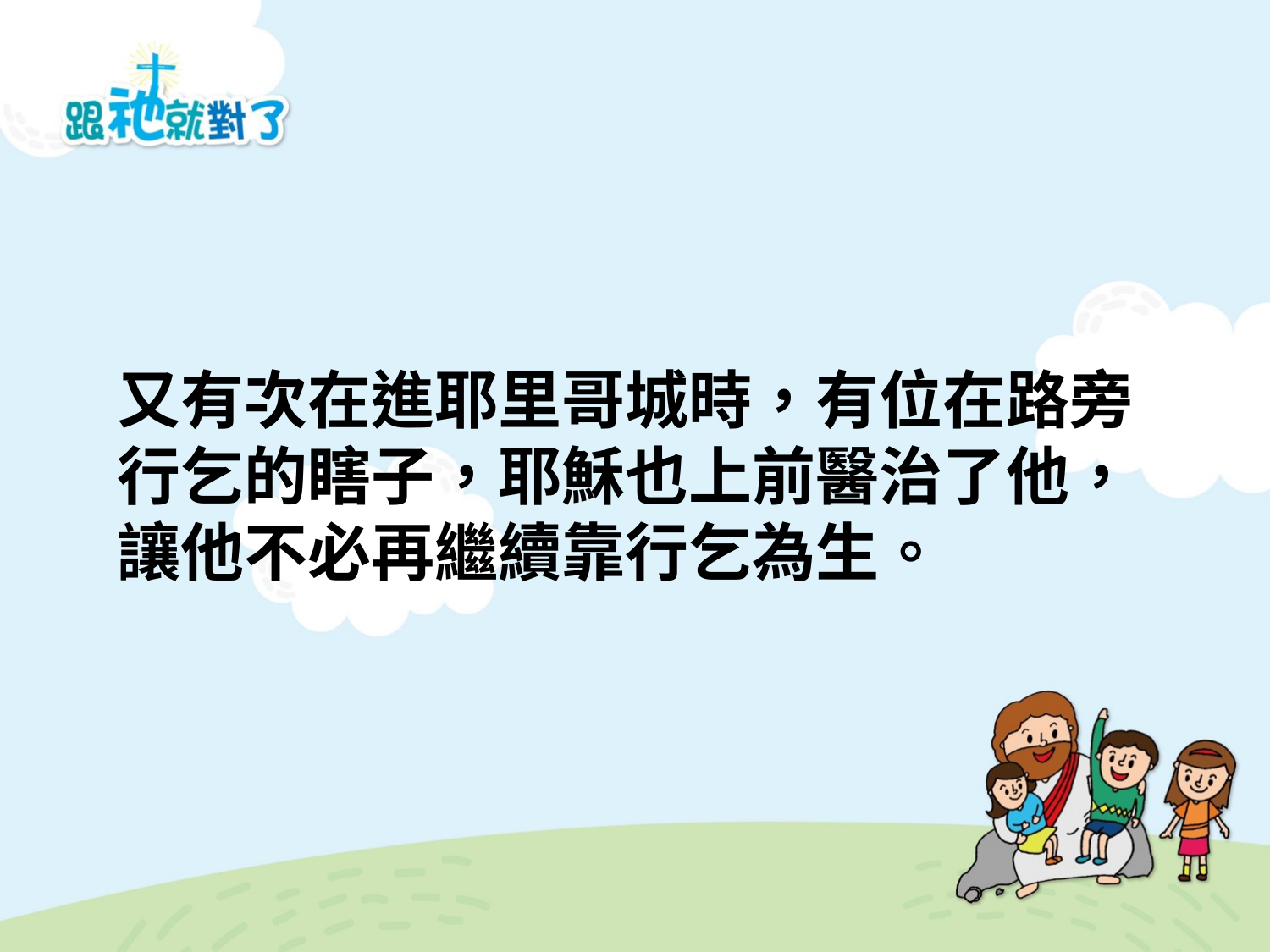

又有次在進耶里哥城時，有位在路旁行乞的瞎子，耶穌也上前醫治了他，讓他不必再繼續靠行乞為生。